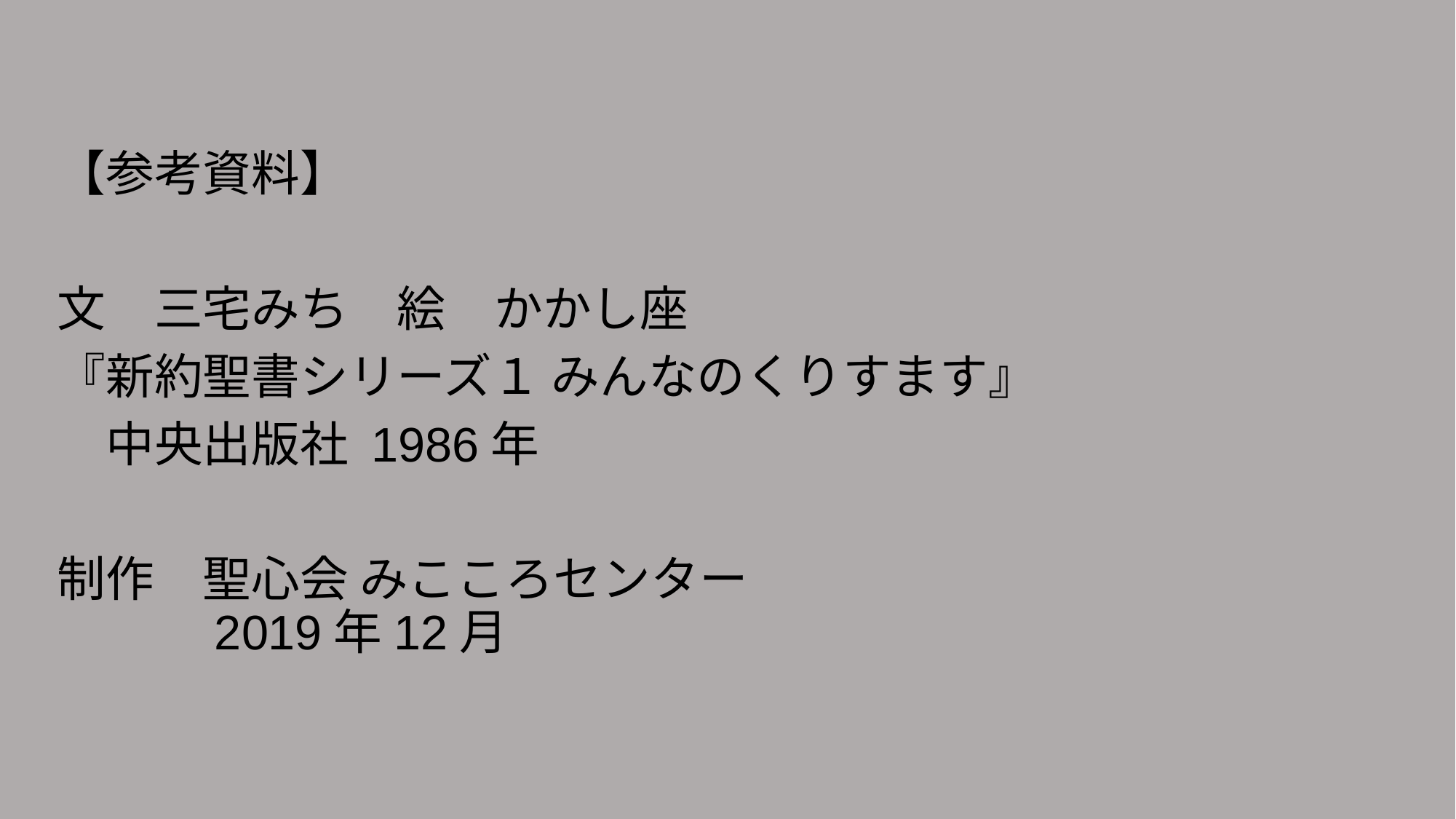

【参考資料】

文　三宅みち　絵　かかし座
『新約聖書シリーズ１ みんなのくりすます』
　中央出版社 1986年

制作　聖心会 みこころセンター
　　　2019年12月